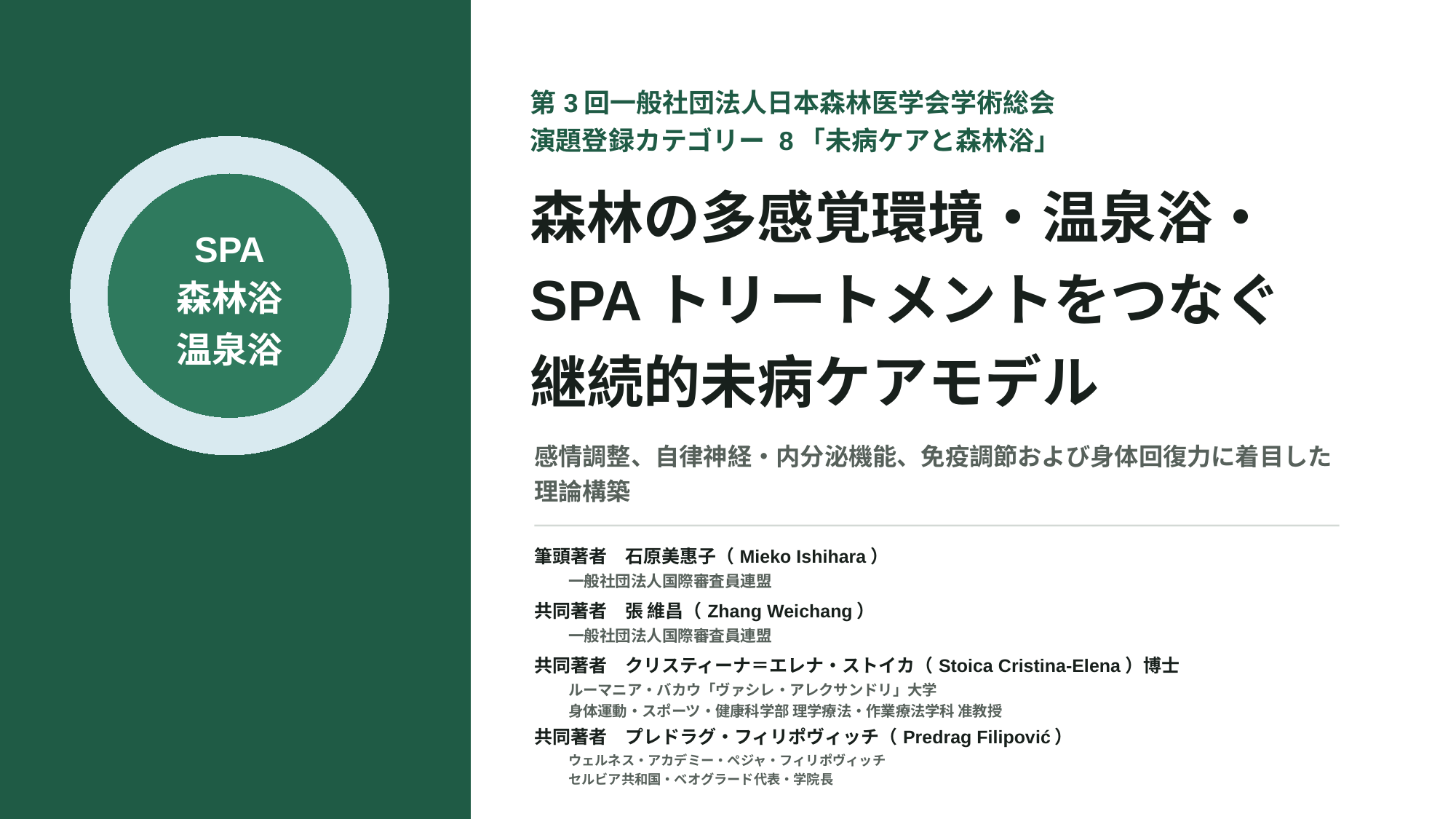

第3回一般社団法人日本森林医学会学術総会
演題登録カテゴリー 8「未病ケアと森林浴」

森林の多感覚環境・温泉浴・
SPAトリートメントをつなぐ
継続的未病ケアモデル

SPA
森林浴
温泉浴
感情調整、自律神経・内分泌機能、免疫調節および身体回復力に着目した理論構築

筆頭著者　石原美惠子（Mieko Ishihara）
一般社団法人国際審査員連盟
共同著者　張 維昌（Zhang Weichang）
一般社団法人国際審査員連盟
共同著者　クリスティーナ＝エレナ・ストイカ（Stoica Cristina-Elena）博士
ルーマニア・バカウ「ヴァシレ・アレクサンドリ」大学
身体運動・スポーツ・健康科学部 理学療法・作業療法学科 准教授
共同著者　プレドラグ・フィリポヴィッチ（Predrag Filipović）
ウェルネス・アカデミー・ペジャ・フィリポヴィッチ
セルビア共和国・ベオグラード代表・学院長